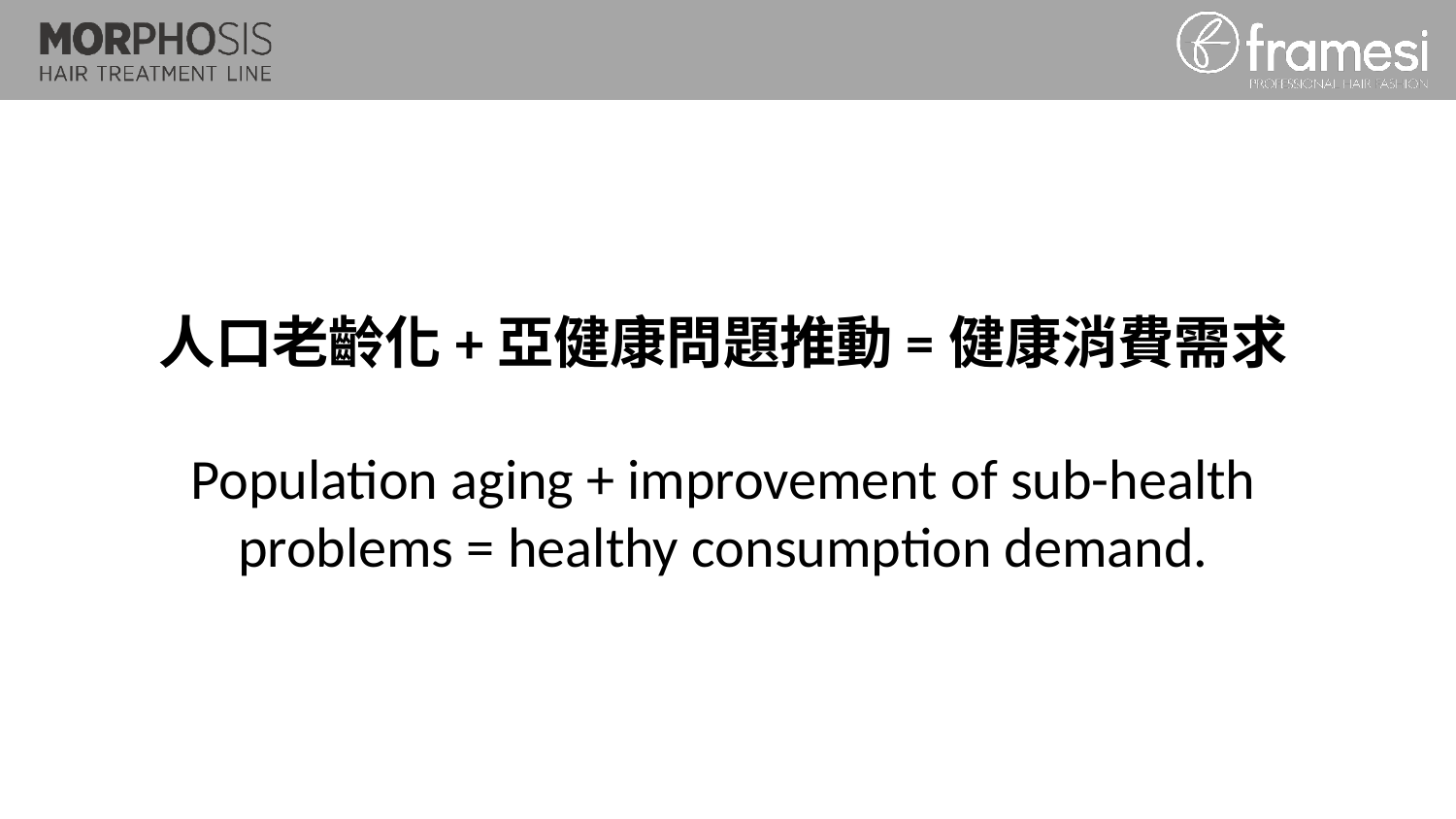

人口老齡化+亞健康問題推動=健康消費需求

Population aging + improvement of sub-health problems = healthy consumption demand.